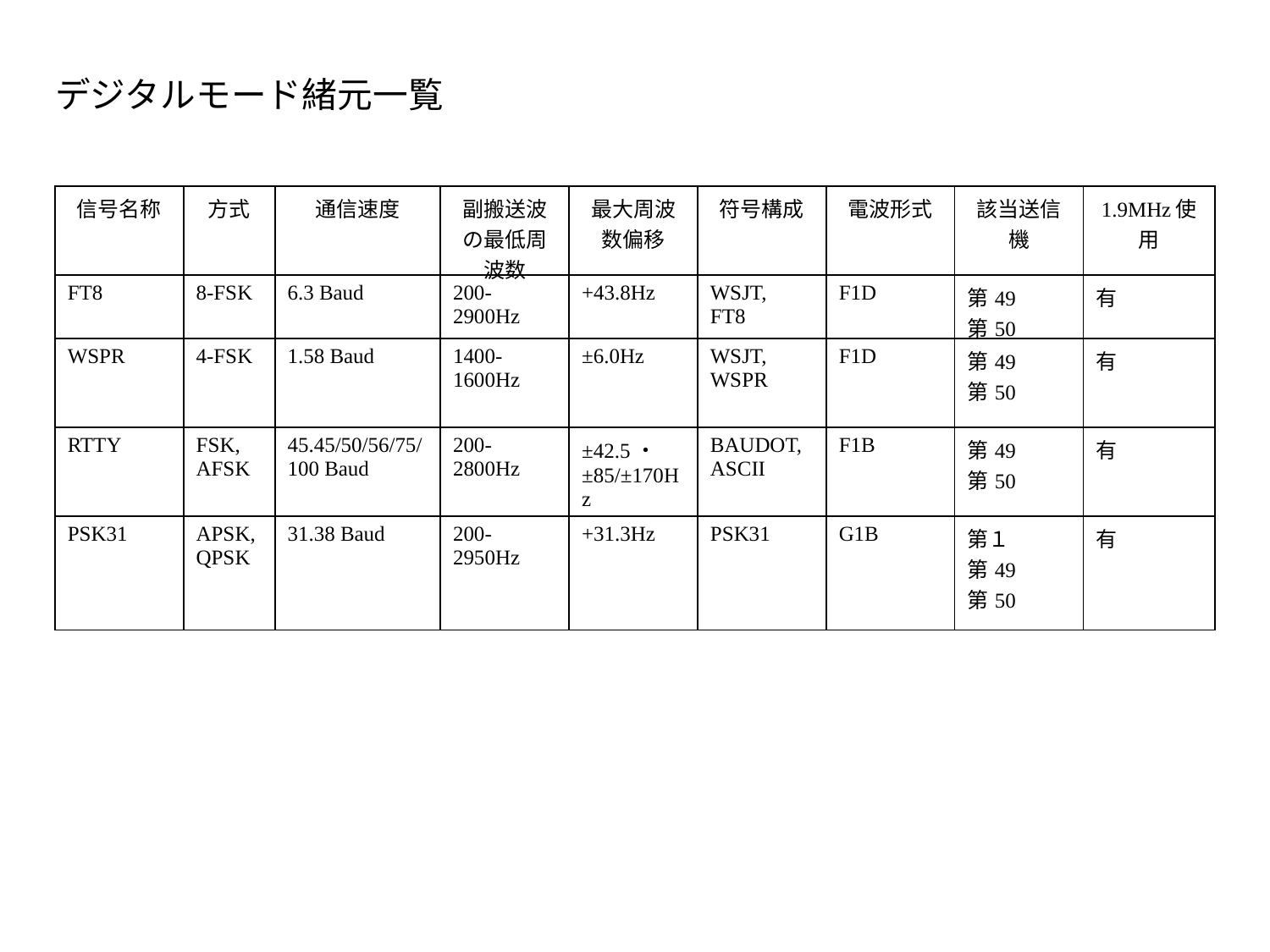

デジタルモード緒元一覧
| 信号名称 | 方式 | 通信速度 | 副搬送波の最低周波数 | 最大周波数偏移 | 符号構成 | 電波形式 | 該当送信機 | 1.9MHz使用 |
| --- | --- | --- | --- | --- | --- | --- | --- | --- |
| FT8 | 8-FSK | 6.3 Baud | 200-2900Hz | +43.8Hz | WSJT, FT8 | F1D | 第49 第50 | 有 |
| WSPR | 4-FSK | 1.58 Baud | 1400-1600Hz | ±6.0Hz | WSJT, WSPR | F1D | 第49 第50 | 有 |
| RTTY | FSK, AFSK | 45.45/50/56/75/100 Baud | 200-2800Hz | ±42.5・±85/±170Hz | BAUDOT,ASCII | F1B | 第49 第50 | 有 |
| PSK31 | APSK, QPSK | 31.38 Baud | 200-2950Hz | +31.3Hz | PSK31 | G1B | 第１ 第49 第50 | 有 |